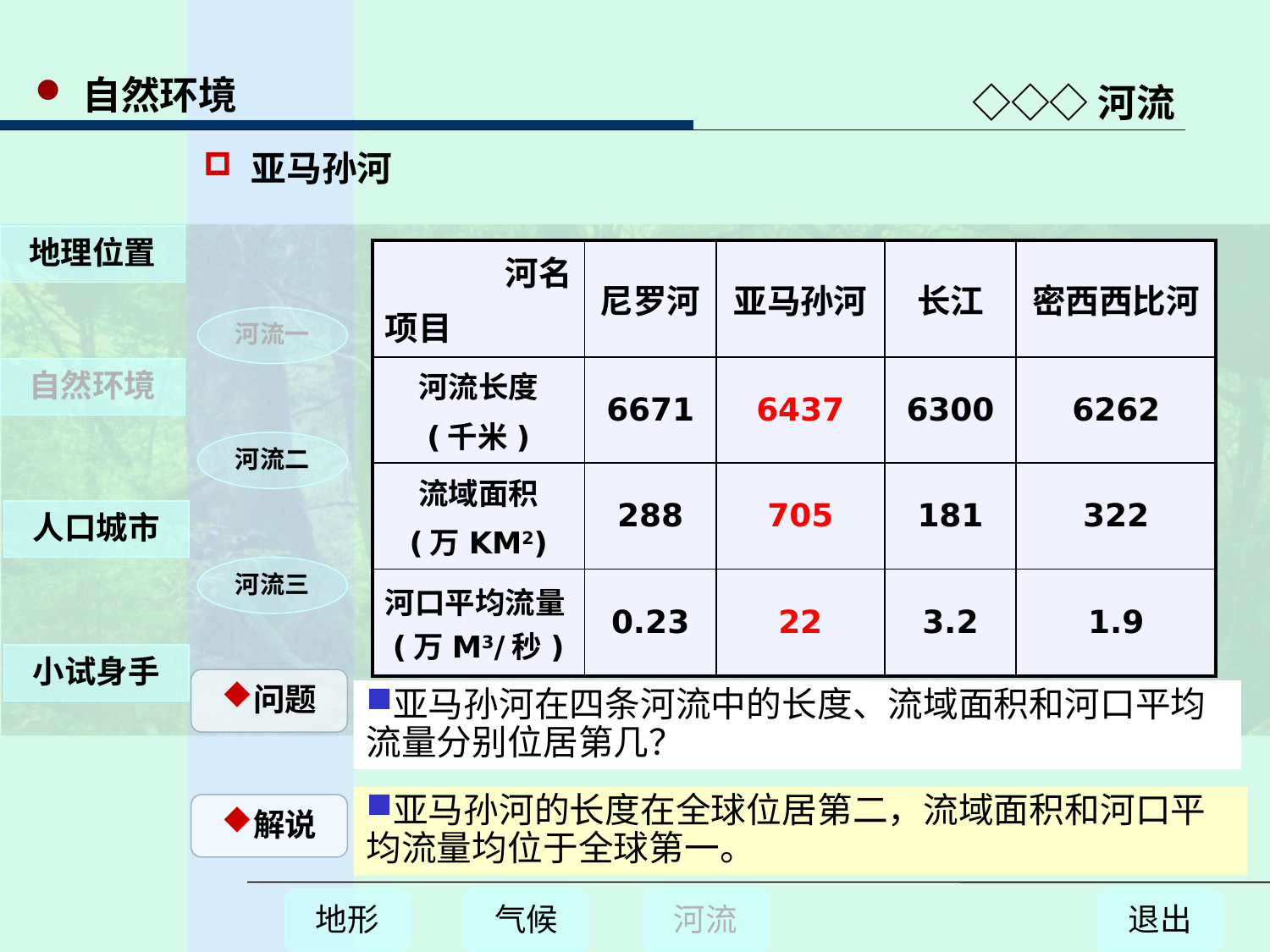

自然环境
◇◇◇河流
亚马孙河
地理位置
| 河名 项目 | 尼罗河 | 亚马孙河 | 长江 | 密西西比河 |
| --- | --- | --- | --- | --- |
| 河流长度 (千米) | 6671 | 6437 | 6300 | 6262 |
| 流域面积 (万KM2) | 288 | 705 | 181 | 322 |
| 河口平均流量(万M3/秒) | 0.23 | 22 | 3.2 | 1.9 |
河流一
自然环境
河流二
人口城市
河流三
小试身手
问题
亚马孙河在四条河流中的长度、流域面积和河口平均流量分别位居第几？
亚马孙河的长度在全球位居第二，流域面积和河口平均流量均位于全球第一。
解说
地形
气候
河流